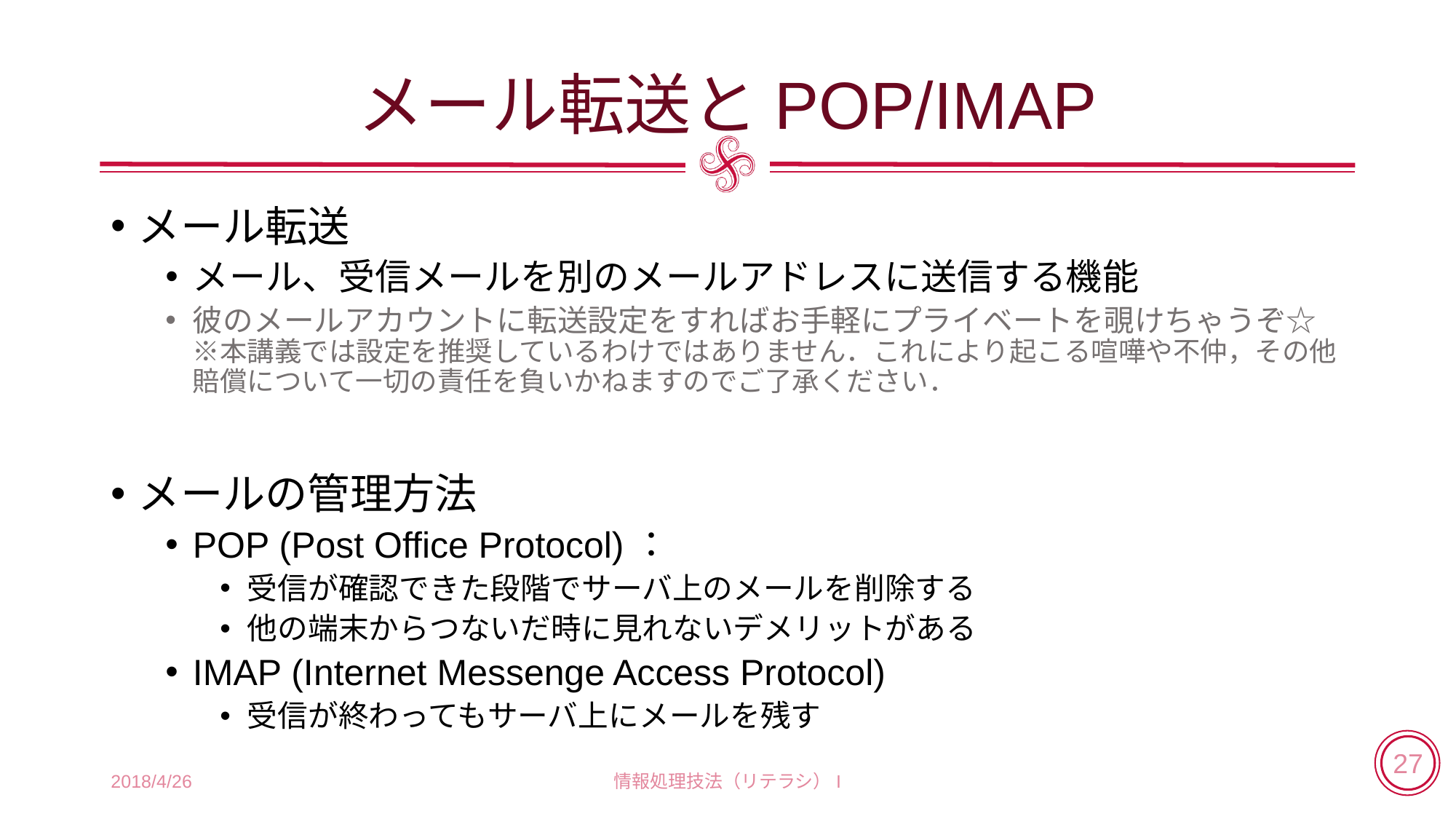

# メール転送とPOP/IMAP
メール転送
メール、受信メールを別のメールアドレスに送信する機能
彼のメールアカウントに転送設定をすればお手軽にプライベートを覗けちゃうぞ☆
※本講義では設定を推奨しているわけではありません．これにより起こる喧嘩や不仲，その他賠償について一切の責任を負いかねますのでご了承ください．

メールの管理方法
POP (Post Office Protocol)：
受信が確認できた段階でサーバ上のメールを削除する
他の端末からつないだ時に見れないデメリットがある
IMAP (Internet Messenge Access Protocol)
受信が終わってもサーバ上にメールを残す
2018/4/26
情報処理技法（リテラシ）I